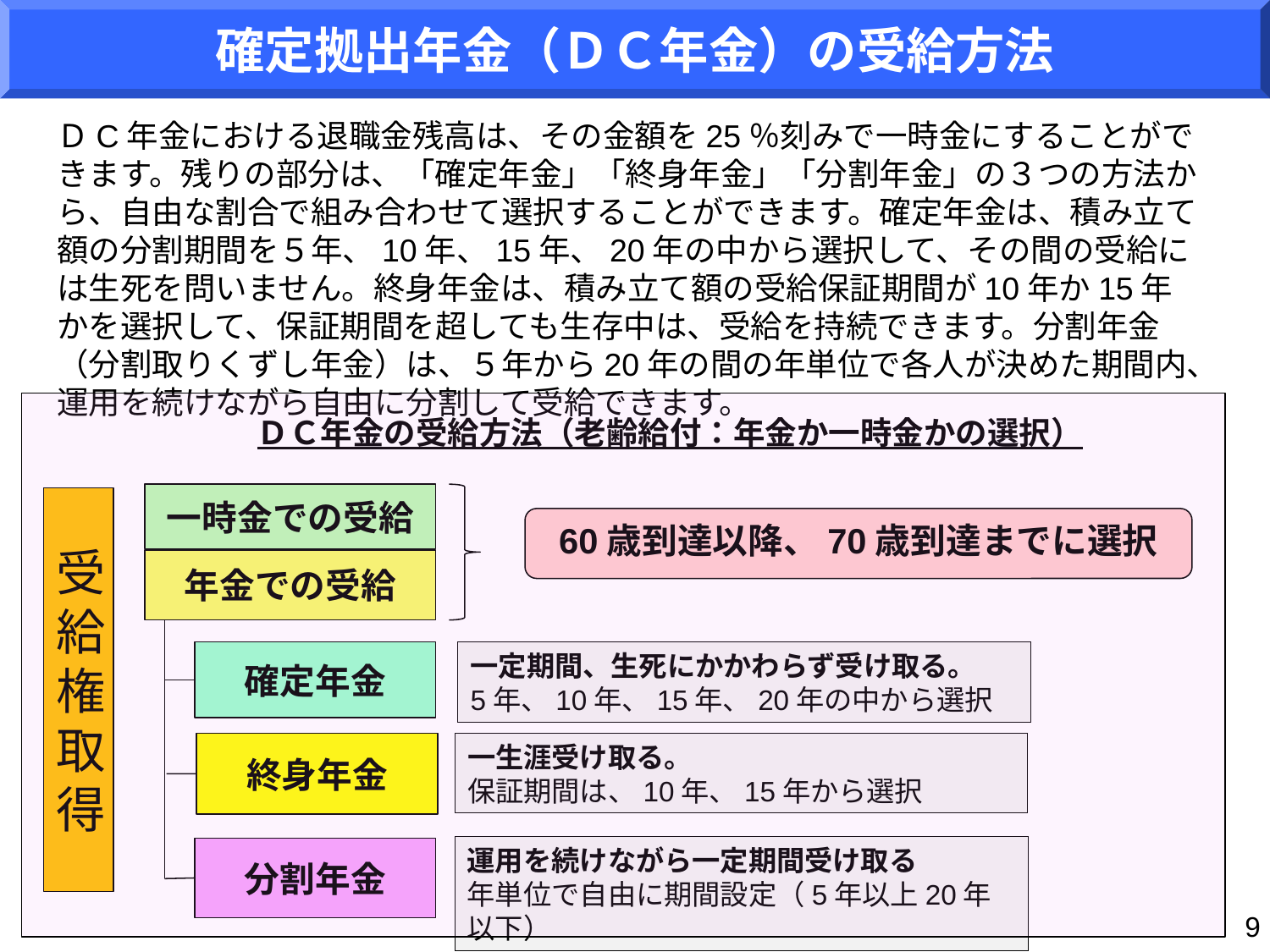

確定拠出年金（ＤＣ年金）の受給方法
ＤC年金における退職金残高は、その金額を25％刻みで一時金にすることができます。残りの部分は、「確定年金」「終身年金」「分割年金」の３つの方法から、自由な割合で組み合わせて選択することができます。確定年金は、積み立て額の分割期間を５年、10年、15年、20年の中から選択して、その間の受給には生死を問いません。終身年金は、積み立て額の受給保証期間が10年か15年かを選択して、保証期間を超しても生存中は、受給を持続できます。分割年金（分割取りくずし年金）は、５年から20年の間の年単位で各人が決めた期間内、運用を続けながら自由に分割して受給できます。

ＤＣ年金の受給方法（老齢給付：年金か一時金かの選択）
一時金での受給

受給権
取得
60歳到達以降、70歳到達までに選択
年金での受給
確定年金
一定期間、生死にかかわらず受け取る。
5年、10年、15年、20年の中から選択
終身年金
一生涯受け取る。
保証期間は、10年、15年から選択
運用を続けながら一定期間受け取る
年単位で自由に期間設定（5年以上20年以下）
分割年金
9